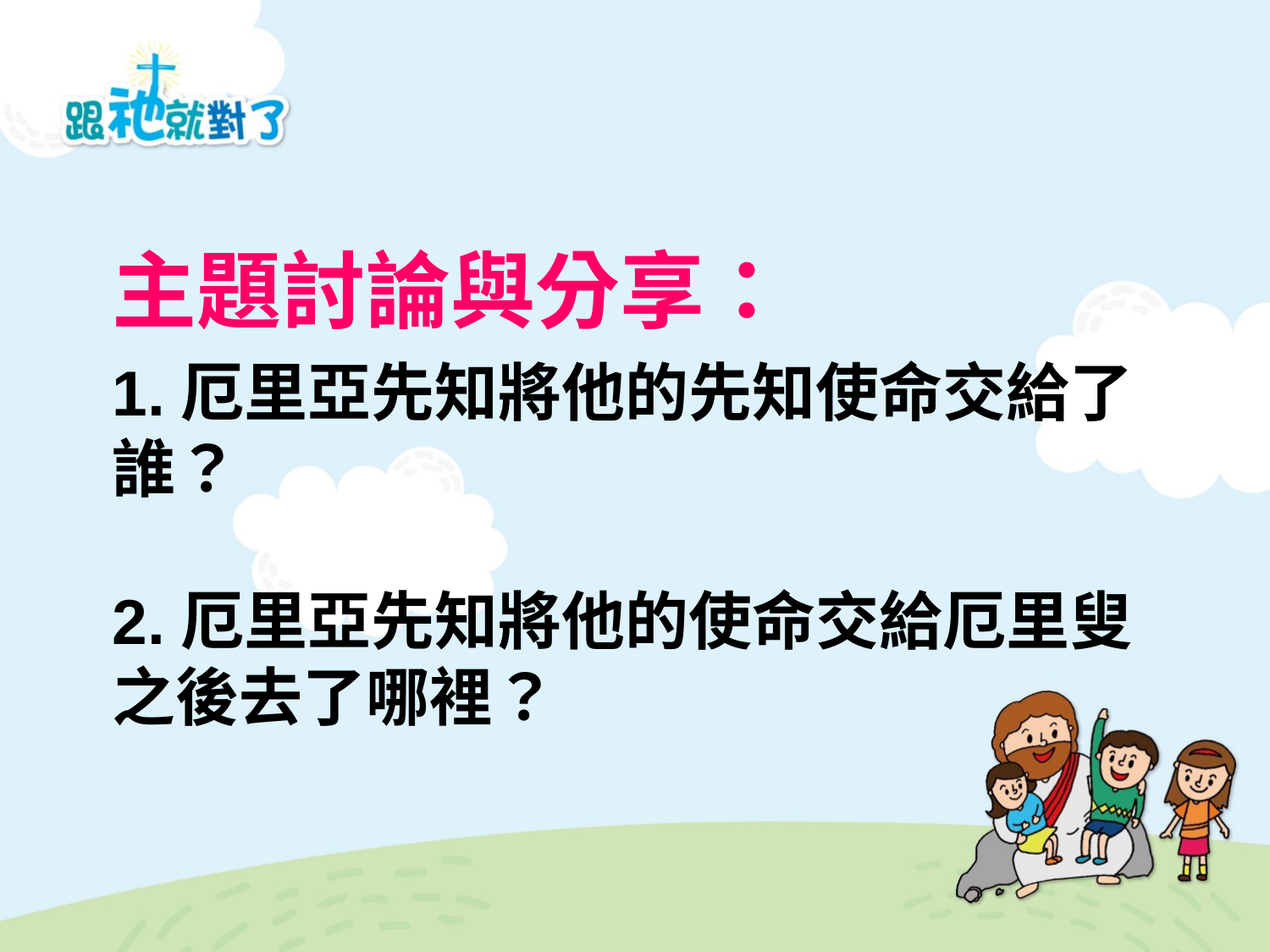

主題討論與分享：
1.厄里亞先知將他的先知使命交給了誰？

2.厄里亞先知將他的使命交給厄里叟之後去了哪裡？